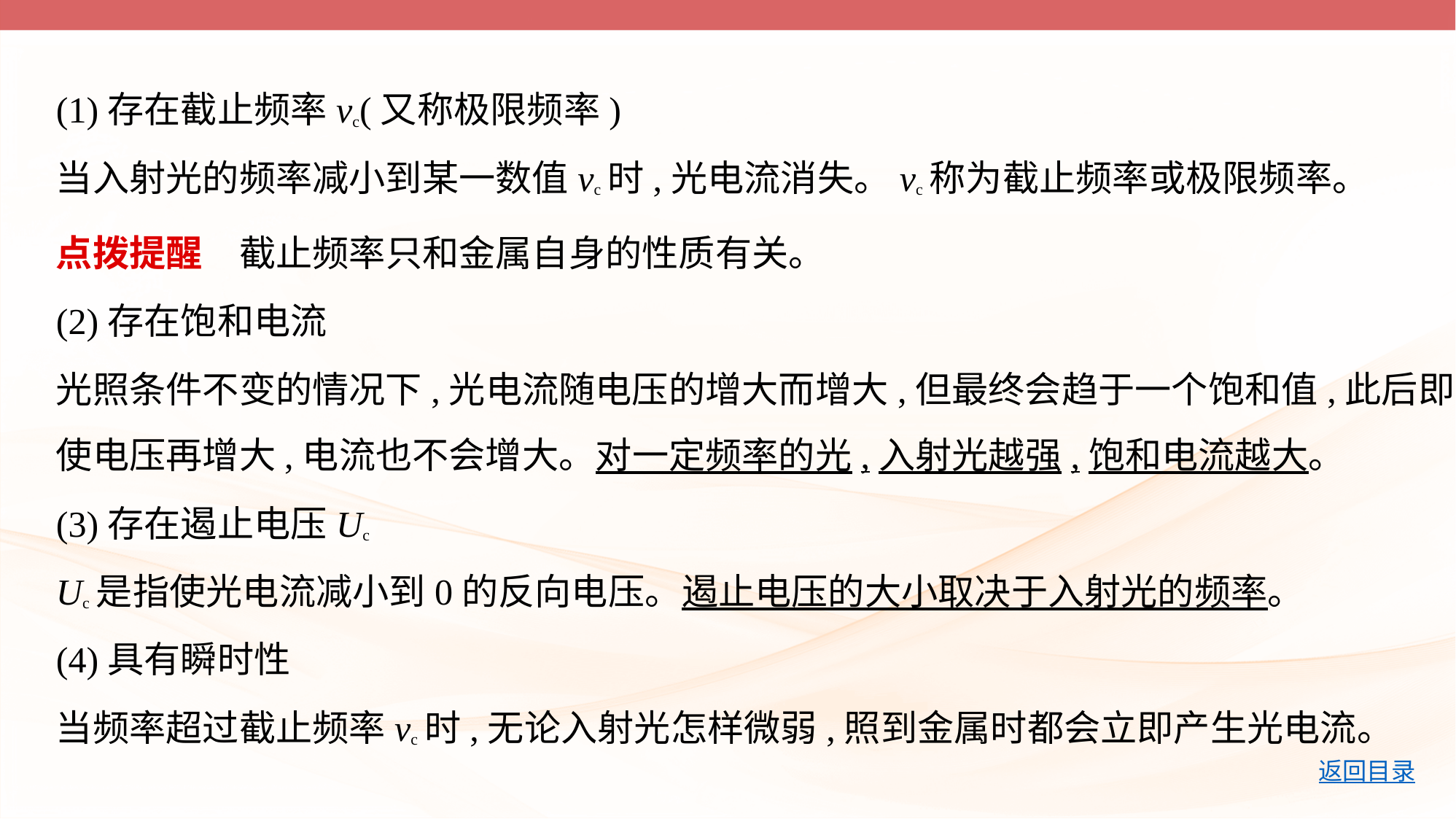

(1)存在截止频率νc(又称极限频率)
当入射光的频率减小到某一数值νc时,光电流消失。νc称为截止频率或极限频率。
点拨提醒　截止频率只和金属自身的性质有关。
(2)存在饱和电流
光照条件不变的情况下,光电流随电压的增大而增大,但最终会趋于一个饱和值,此后即
使电压再增大,电流也不会增大。对一定频率的光,入射光越强,饱和电流越大。
(3)存在遏止电压Uc
Uc是指使光电流减小到0的反向电压。遏止电压的大小取决于入射光的频率。
(4)具有瞬时性
当频率超过截止频率νc时,无论入射光怎样微弱,照到金属时都会立即产生光电流。